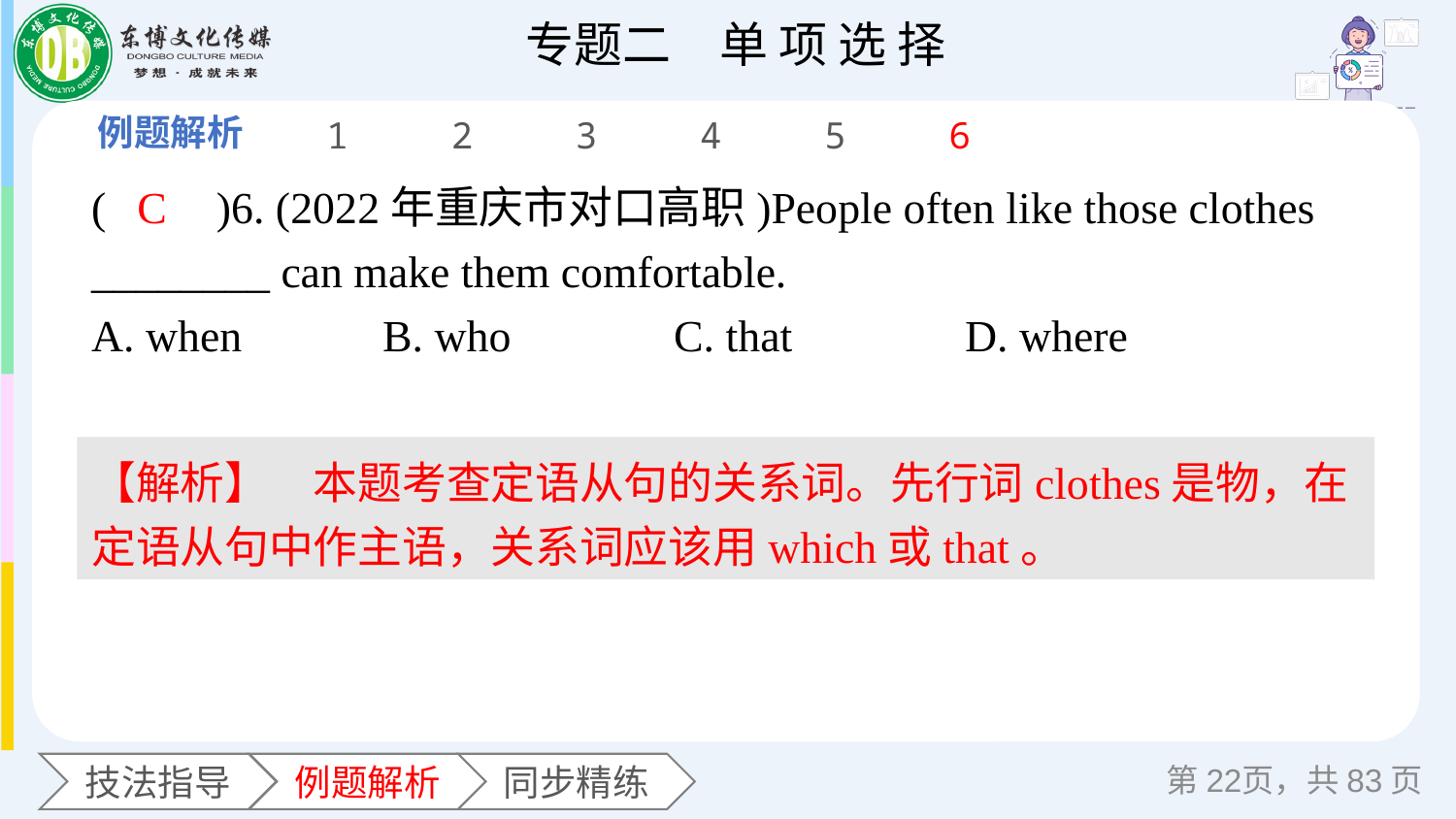

1
2
3
4
5
6
(　　)6. (2022年重庆市对口高职)People often like those clothes ________ can make them comfortable.
A. when    	B. who    	C. that    	D. where
C
【解析】　本题考查定语从句的关系词。先行词clothes是物，在定语从句中作主语，关系词应该用which或that。
第22页，共83页